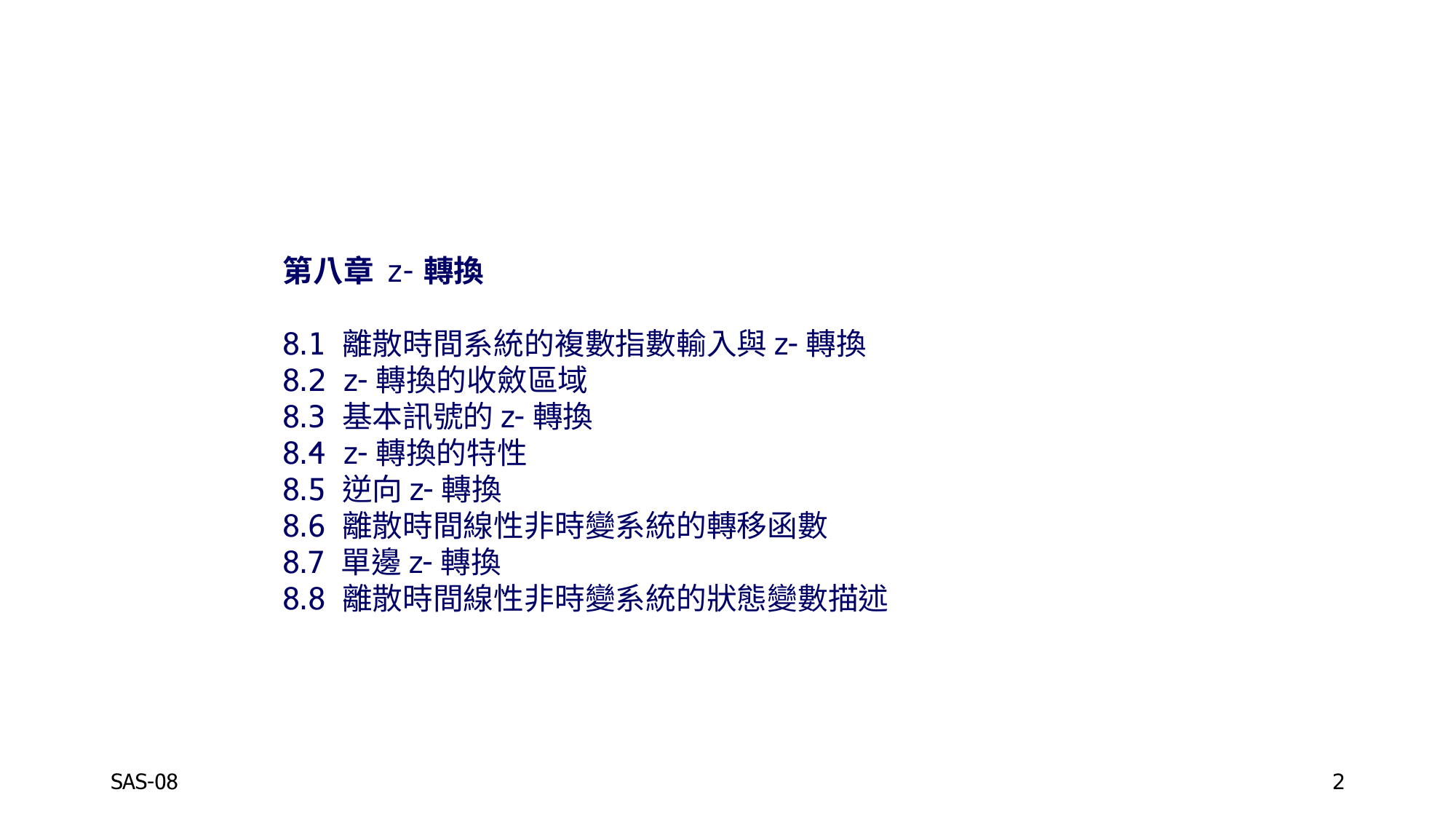

第八章 z-轉換

8.1 離散時間系統的複數指數輸入與z-轉換
8.2  z-轉換的收斂區域
8.3 基本訊號的z-轉換
8.4  z-轉換的特性
8.5 逆向z-轉換
8.6 離散時間線性非時變系統的轉移函數
8.7 單邊z-轉換
8.8 離散時間線性非時變系統的狀態變數描述

SAS-08
2